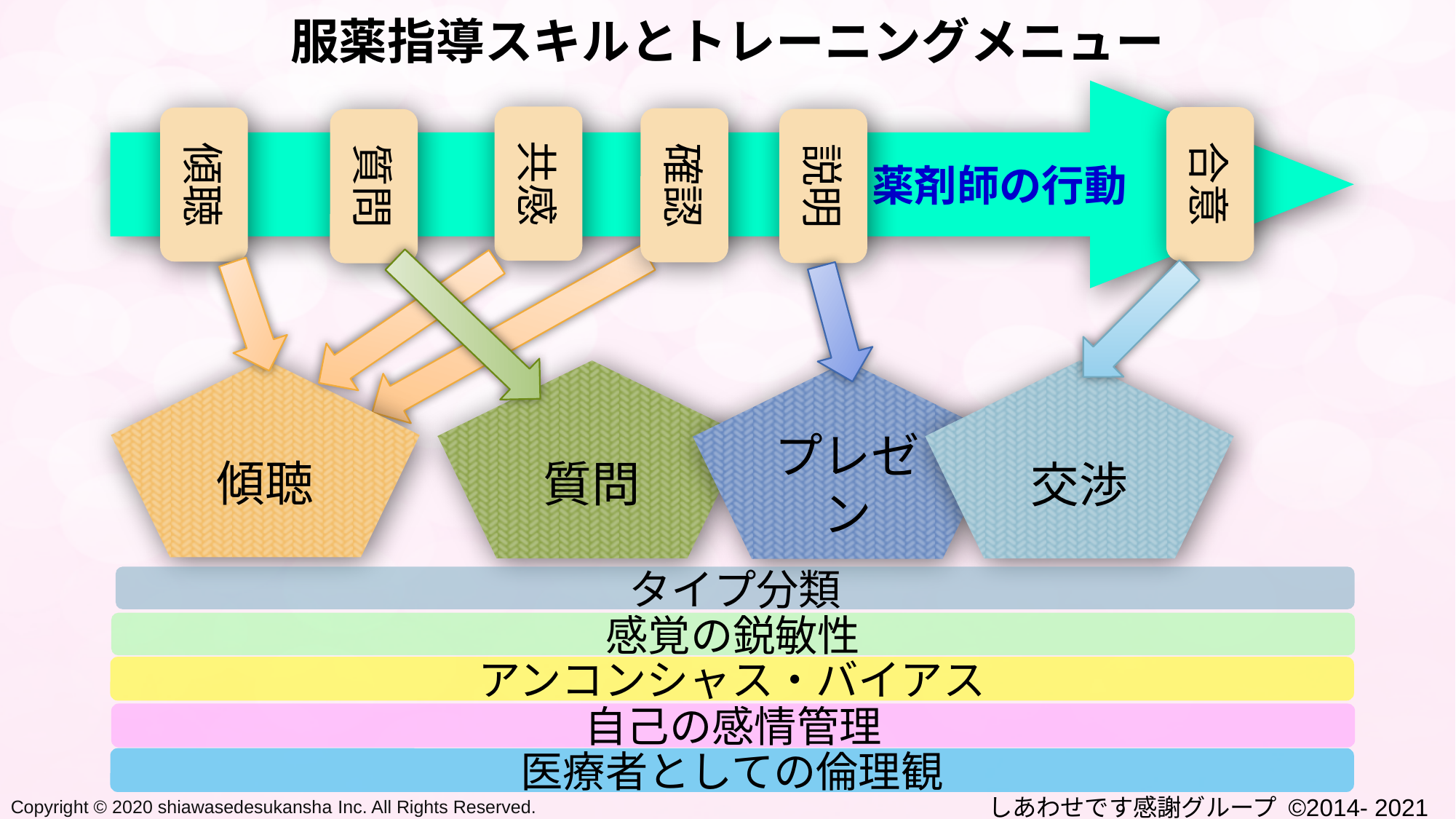

服薬指導スキルとトレーニングメニュー
薬剤師の行動
共感
合意
傾聴
確認
説明
質問

傾聴
質問
交渉
プレゼン
タイプ分類
感覚の鋭敏性
アンコンシャス・バイアス
自己の感情管理
医療者としての倫理観
しあわせです感謝グループ ©2014- 2021